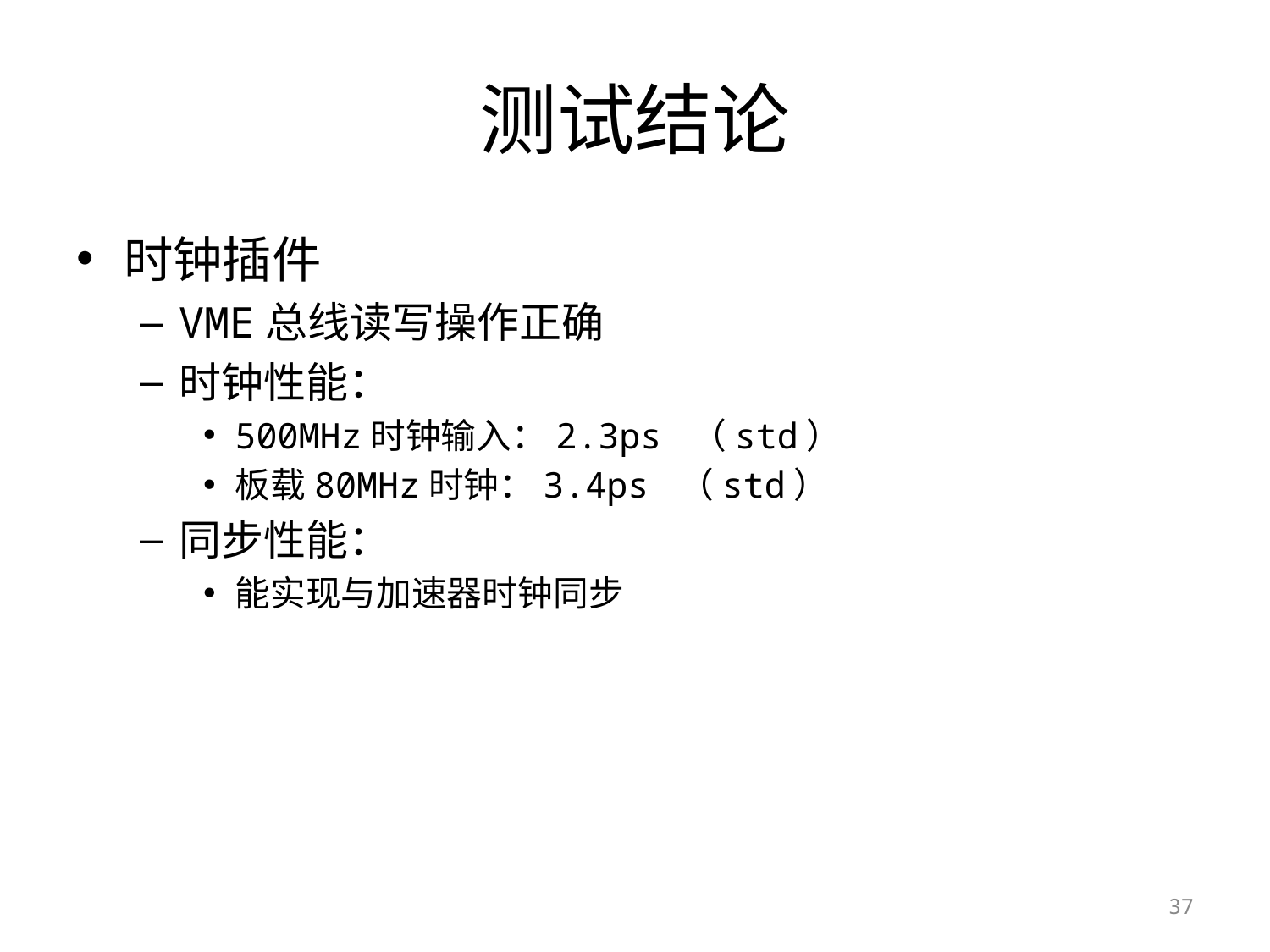

# 测试结论
时钟插件
VME总线读写操作正确
时钟性能：
500MHz时钟输入：2.3ps （std）
板载80MHz时钟：3.4ps （std）
同步性能：
能实现与加速器时钟同步
37